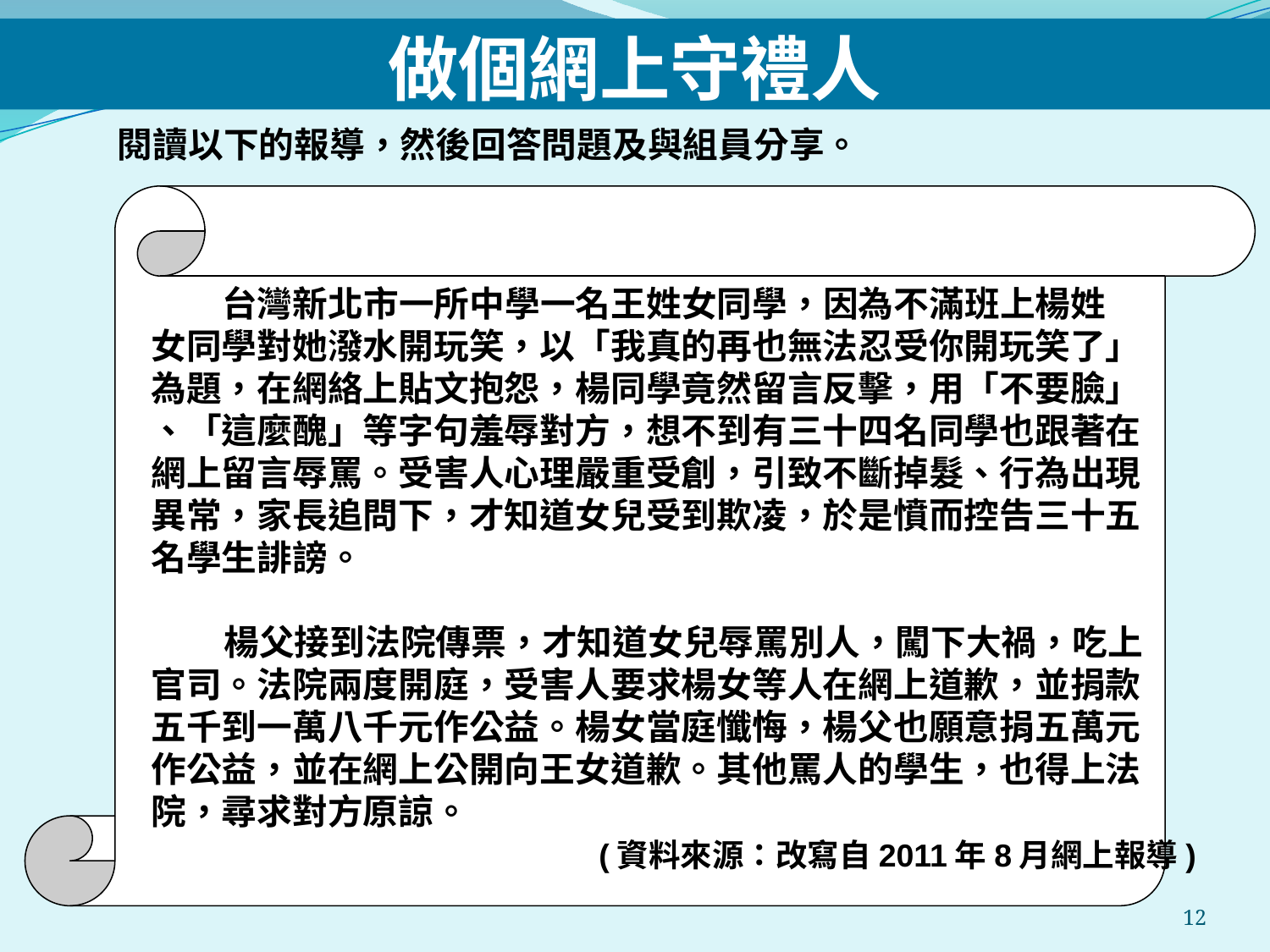

做個網上守禮人
閱讀以下的報導，然後回答問題及與組員分享。

        台灣新北市一所中學一名王姓女同學，因為不滿班上楊姓
女同學對她潑水開玩笑，以「我真的再也無法忍受你開玩笑了」
為題，在網絡上貼文抱怨，楊同學竟然留言反擊，用「不要臉」
、「這麼醜」等字句羞辱對方，想不到有三十四名同學也跟著在
網上留言辱罵。受害人心理嚴重受創，引致不斷掉髮、行為出現
異常，家長追問下，才知道女兒受到欺凌，於是憤而控告三十五
名學生誹謗。

        楊父接到法院傳票，才知道女兒辱罵別人，闖下大禍，吃上
官司。法院兩度開庭，受害人要求楊女等人在網上道歉，並捐款
五千到一萬八千元作公益。楊女當庭懺悔，楊父也願意捐五萬元
作公益，並在網上公開向王女道歉。其他罵人的學生，也得上法
院，尋求對方原諒。
                                              (資料來源：改寫自2011年8月網上報導)

12